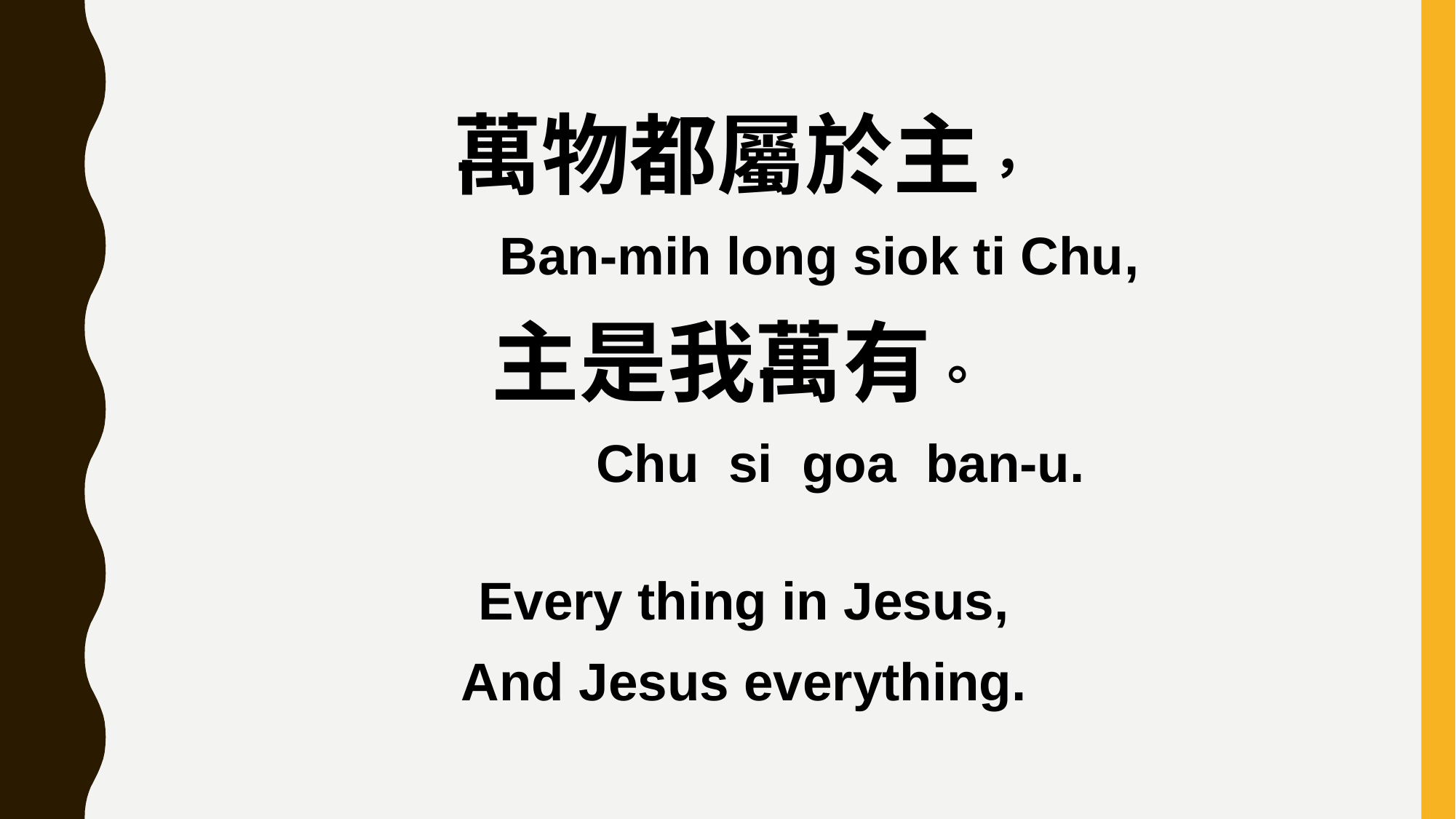

萬物都屬於主，
                        Ban-mih long siok ti Chu,
主是我萬有。
                           Chu  si  goa  ban-u.

Every thing in Jesus,
And Jesus everything.